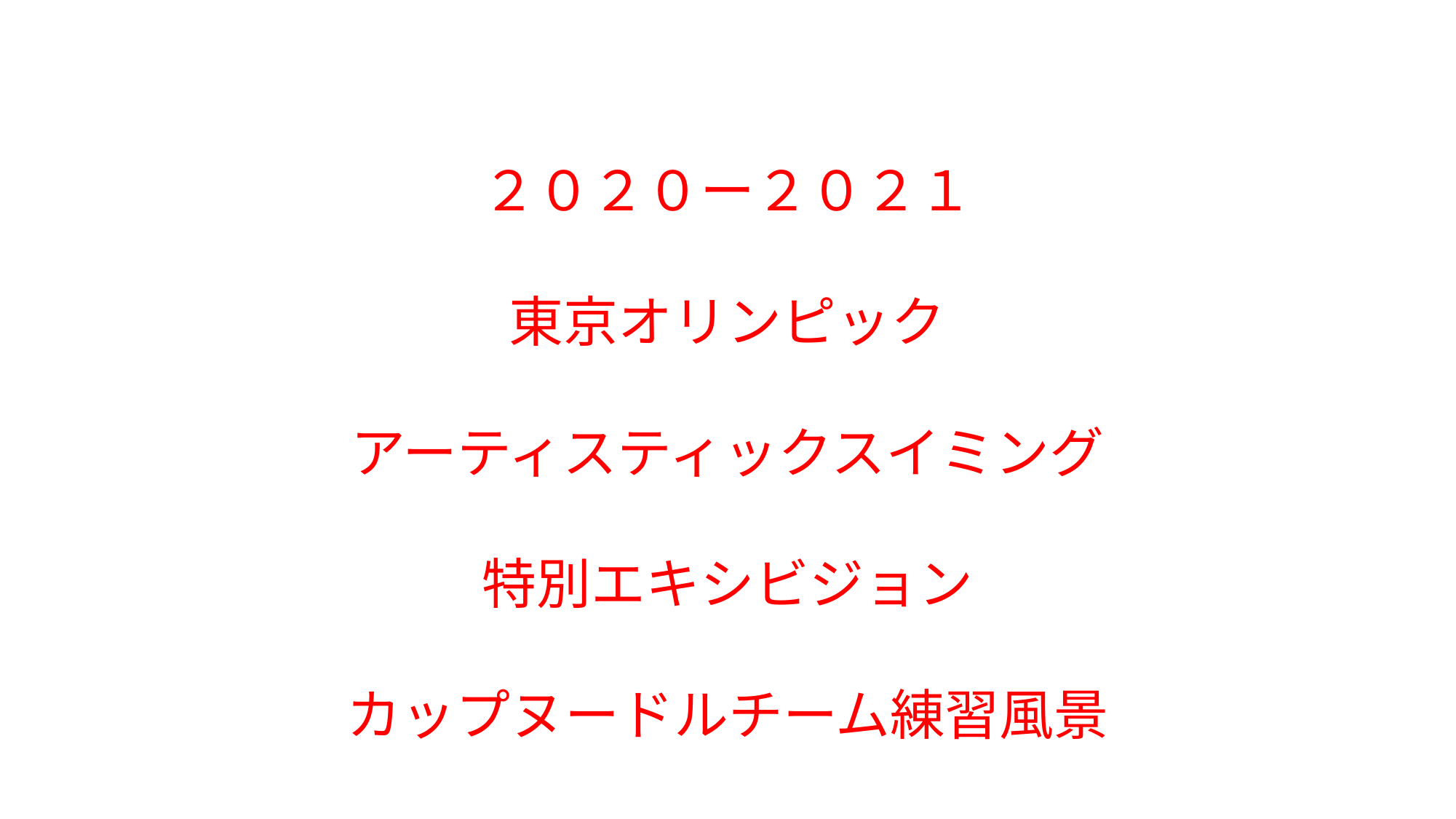

２０２０ー２０２１
東京オリンピック
アーティスティックスイミング
特別エキシビジョン
カップヌードルチーム練習風景